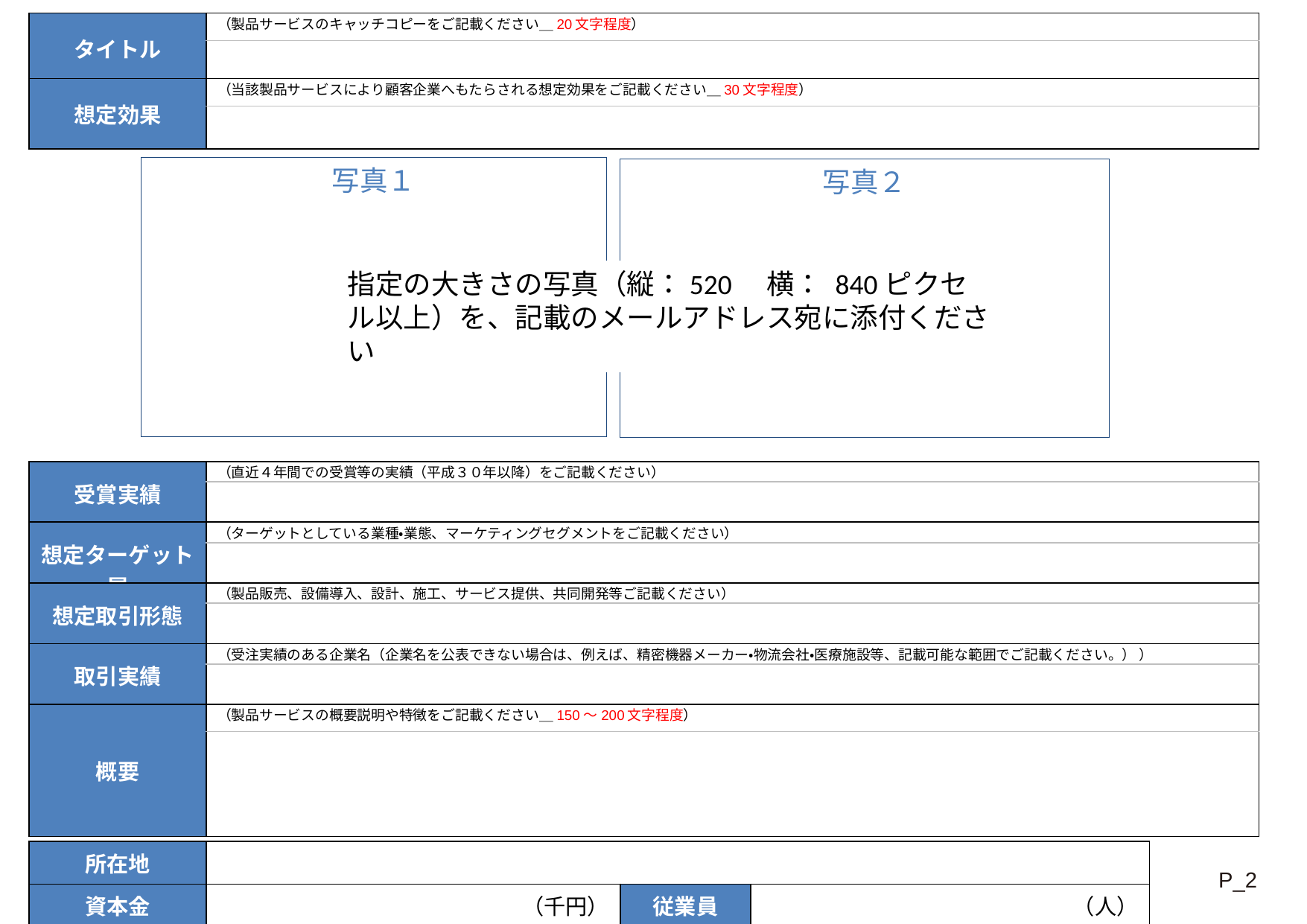

| タイトル | （製品サービスのキャッチコピーをご記載ください＿20文字程度） |
| --- | --- |
|  |  |
| 想定効果 | （当該製品サービスにより顧客企業へもたらされる想定効果をご記載ください＿30文字程度） |
| --- | --- |
|  |  |
写真１

写真２

指定の大きさの写真（縦：520　横： 840ピクセル以上）を、記載のメールアドレス宛に添付ください
| 受賞実績 | （直近４年間での受賞等の実績（平成３０年以降）をご記載ください） |
| --- | --- |
|  |  |
| 想定ターゲット層 | （ターゲットとしている業種・業態、マーケティングセグメントをご記載ください） |
| --- | --- |
|  |  |
| 想定取引形態 | （製品販売、設備導入、設計、施工、サービス提供、共同開発等ご記載ください） |
| --- | --- |
|  |  |
| 取引実績 | （受注実績のある企業名（企業名を公表できない場合は、例えば、精密機器メーカー・物流会社・医療施設等、記載可能な範囲でご記載ください。） ） |
| --- | --- |
|  |  |
| 概要 | （製品サービスの概要説明や特徴をご記載ください＿150～200文字程度） |
| --- | --- |
|  |  |
| 所在地 |  |  |  |
| --- | --- | --- | --- |
| 資本金 | （千円） | 従業員 | （人） |
P_2